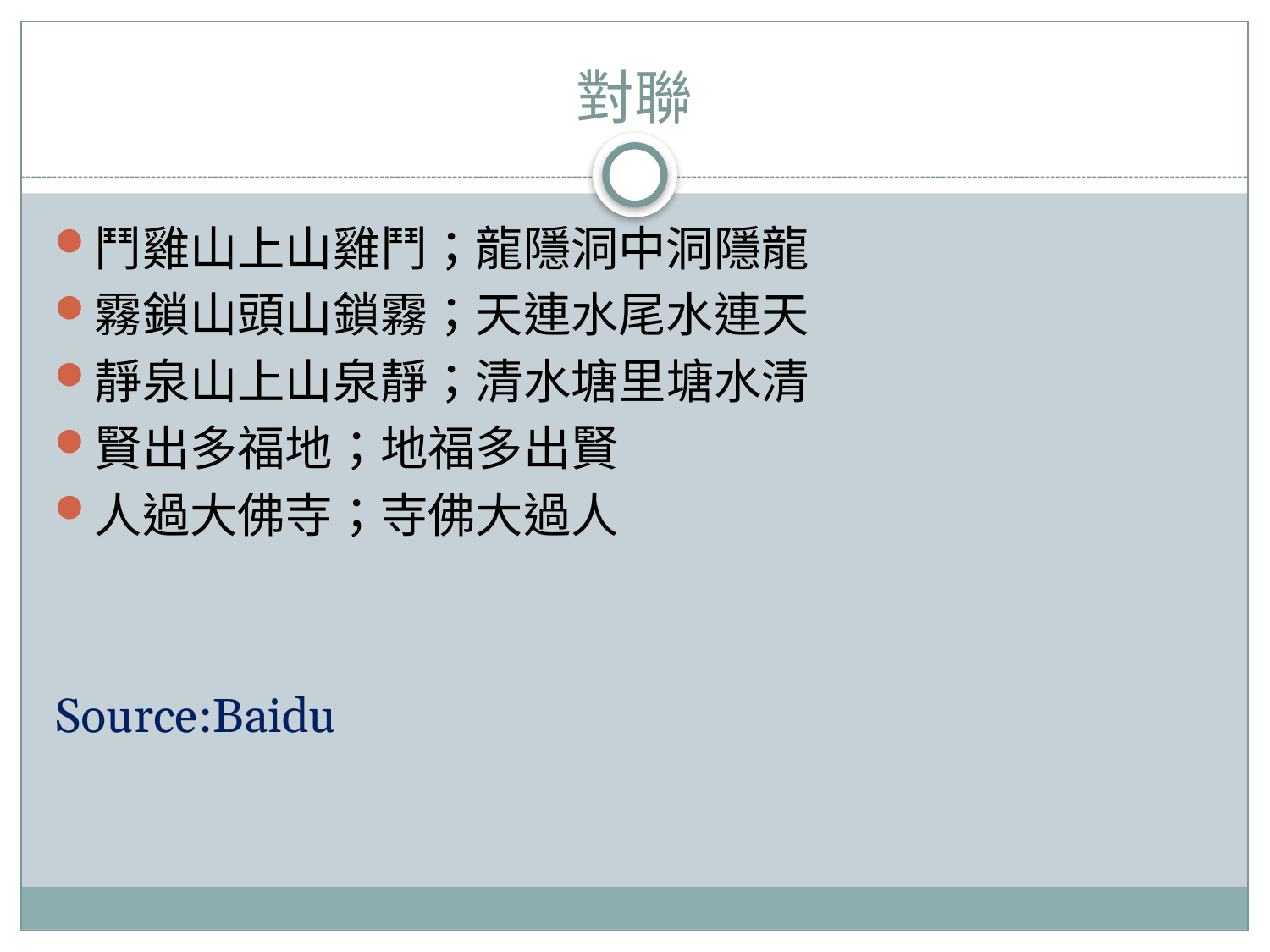

# 對聯
鬥雞山上山雞鬥；龍隱洞中洞隱龍
霧鎖山頭山鎖霧；天連水尾水連天
靜泉山上山泉靜；清水塘里塘水清
賢出多福地；地福多出賢
人過大佛寺；寺佛大過人

Source:Baidu